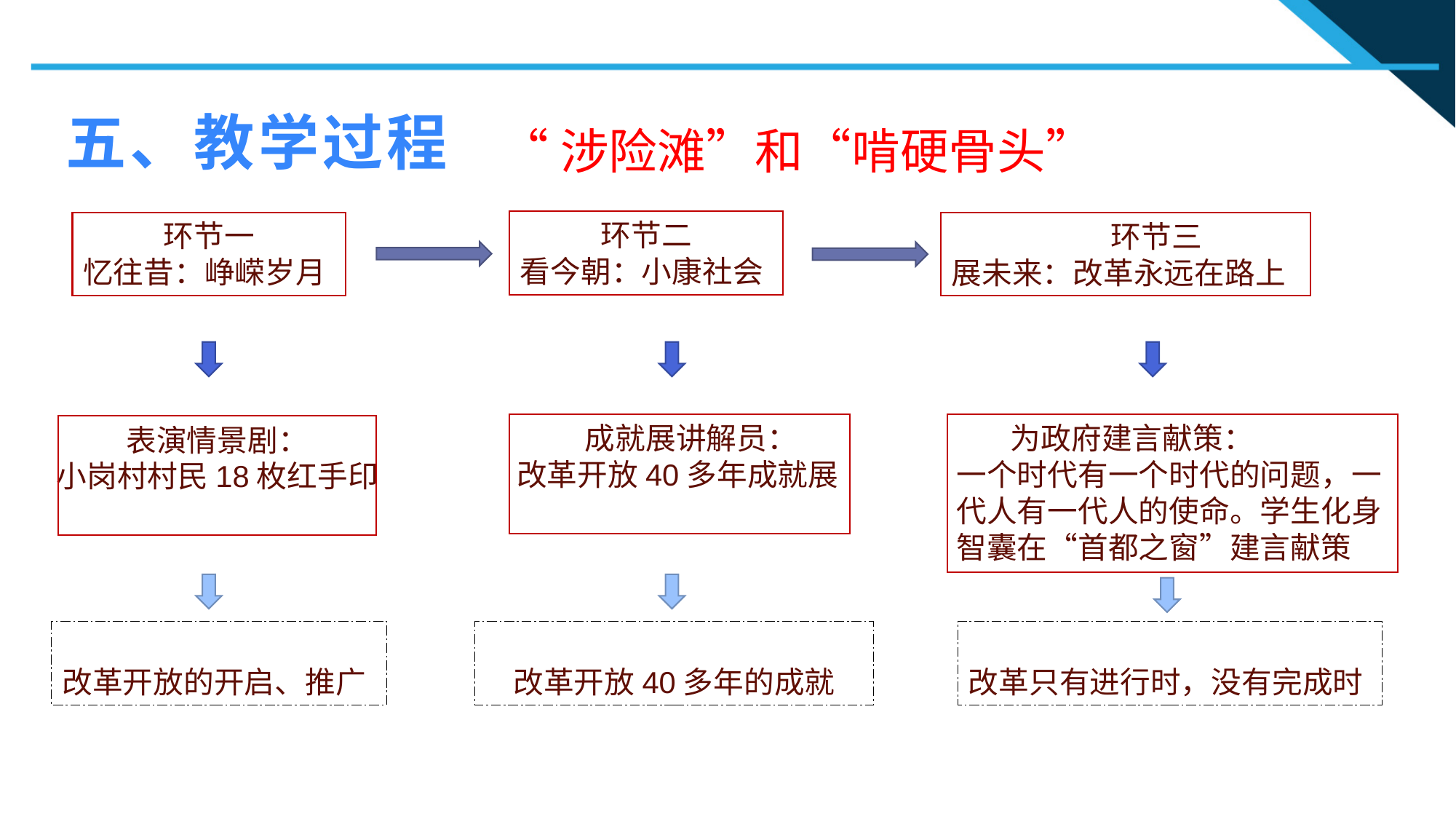

五、教学过程

“涉险滩”和“啃硬骨头”
环节二
看今朝：小康社会

环节一
忆往昔：峥嵘岁月

环节三
展未来：改革永远在路上

   成就展讲解员：
改革开放40多年成就展

       为政府建言献策：
一个时代有一个时代的问题，一代人有一代人的使命。学生化身智囊在“首都之窗”建言献策

表演情景剧：
小岗村村民18枚红手印

改革开放的开启、推广

改革开放40多年的成就

改革只有进行时，没有完成时